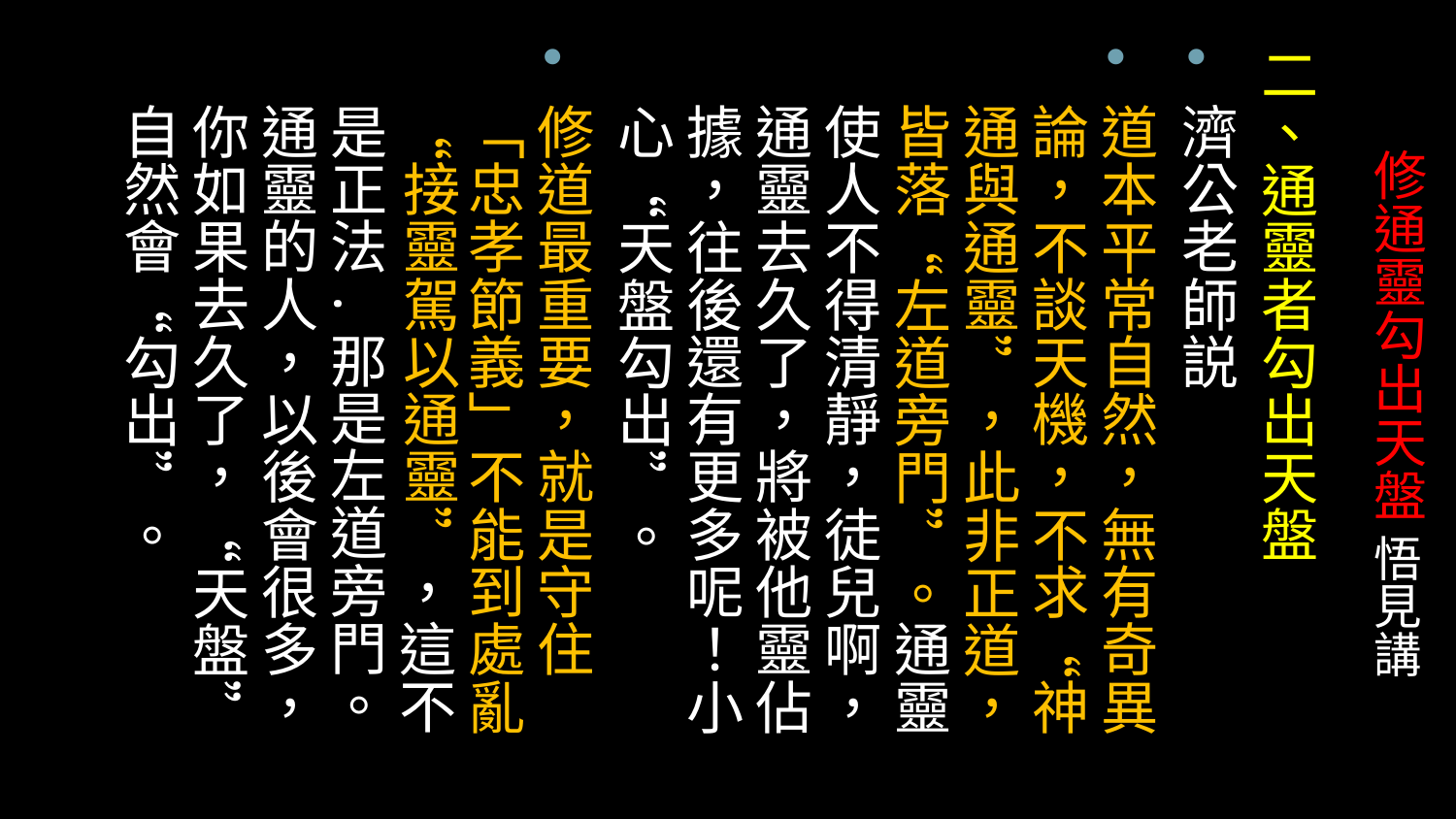

二、通靈者勾出天盤
濟公老師説
道本平常自然，無有奇異論，不談天機，不求“神通與通靈”，此非正道，皆落“左道旁門”。通靈使人不得清靜，徒兒啊，通靈去久了，將被他靈佔據，往後還有更多呢！小心“天盤勾出”。
修道最重要，就是守住「忠孝節義」不能到處亂“接靈駕以通靈”，這不是正法.那是左道旁門。通靈的人，以後會很多，你如果去久了，“天盤”自然會“勾出”。

# 修通靈勾出天盤 悟見講